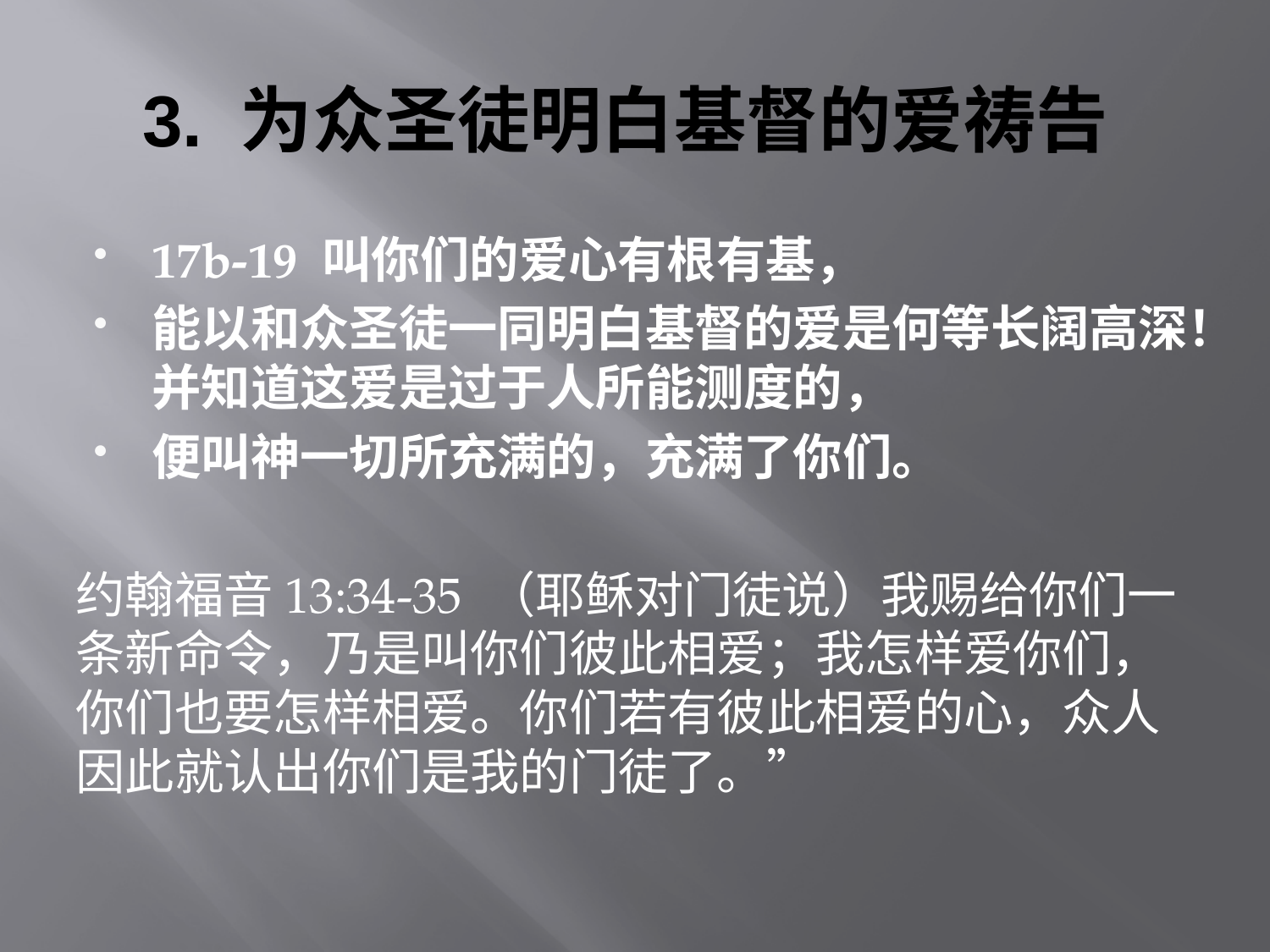

# 3. 为众圣徒明白基督的爱祷告
17b-19 叫你们的爱心有根有基，
能以和众圣徒一同明白基督的爱是何等长阔高深！并知道这爱是过于人所能测度的，
便叫神一切所充满的，充满了你们。

约翰福音13:34-35 （耶稣对门徒说）我赐给你们一条新命令，乃是叫你们彼此相爱；我怎样爱你们，你们也要怎样相爱。你们若有彼此相爱的心，众人因此就认出你们是我的门徒了。”